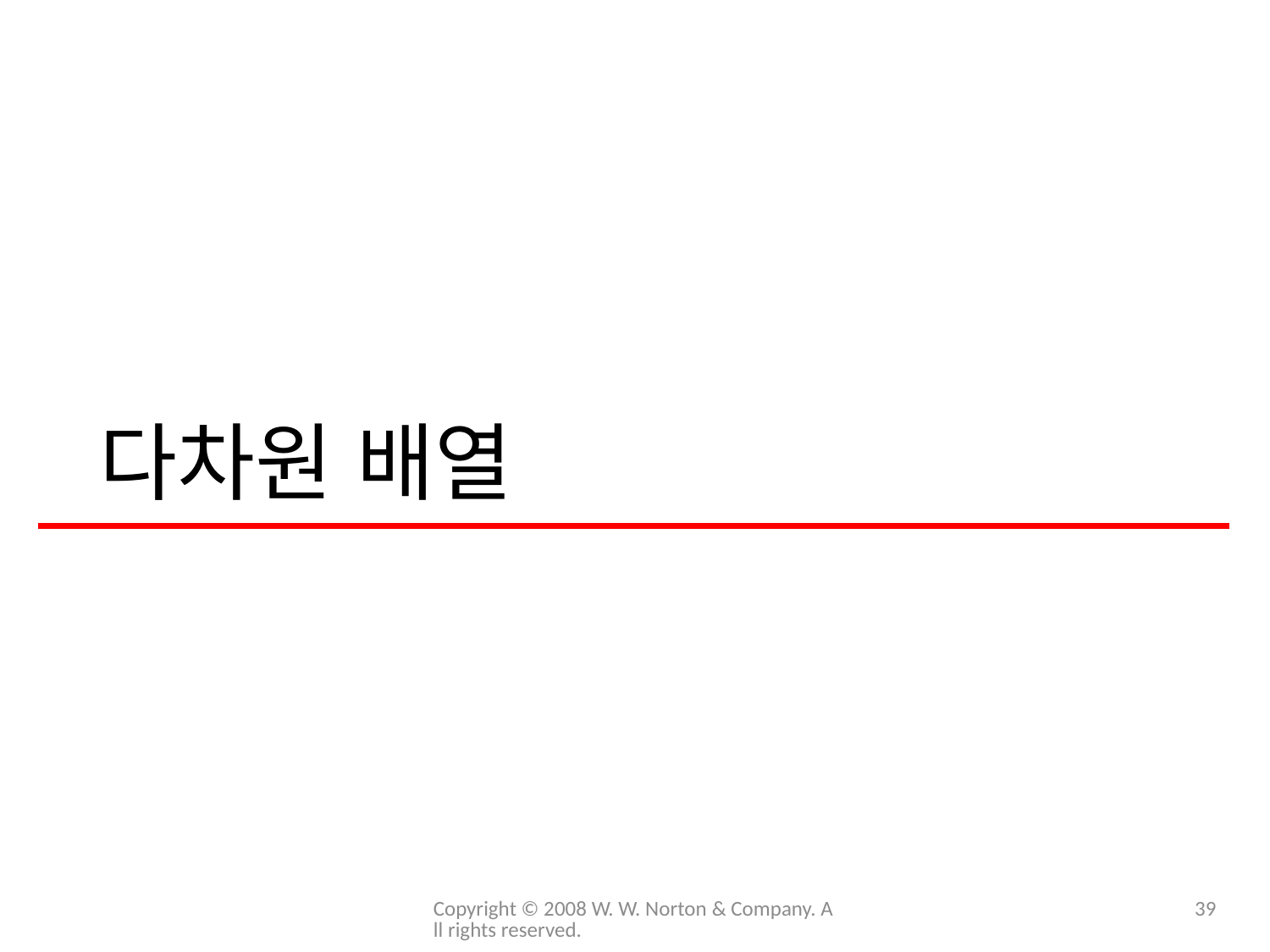

# 다차원 배열

Copyright © 2008 W. W. Norton & Company. All rights reserved.
39